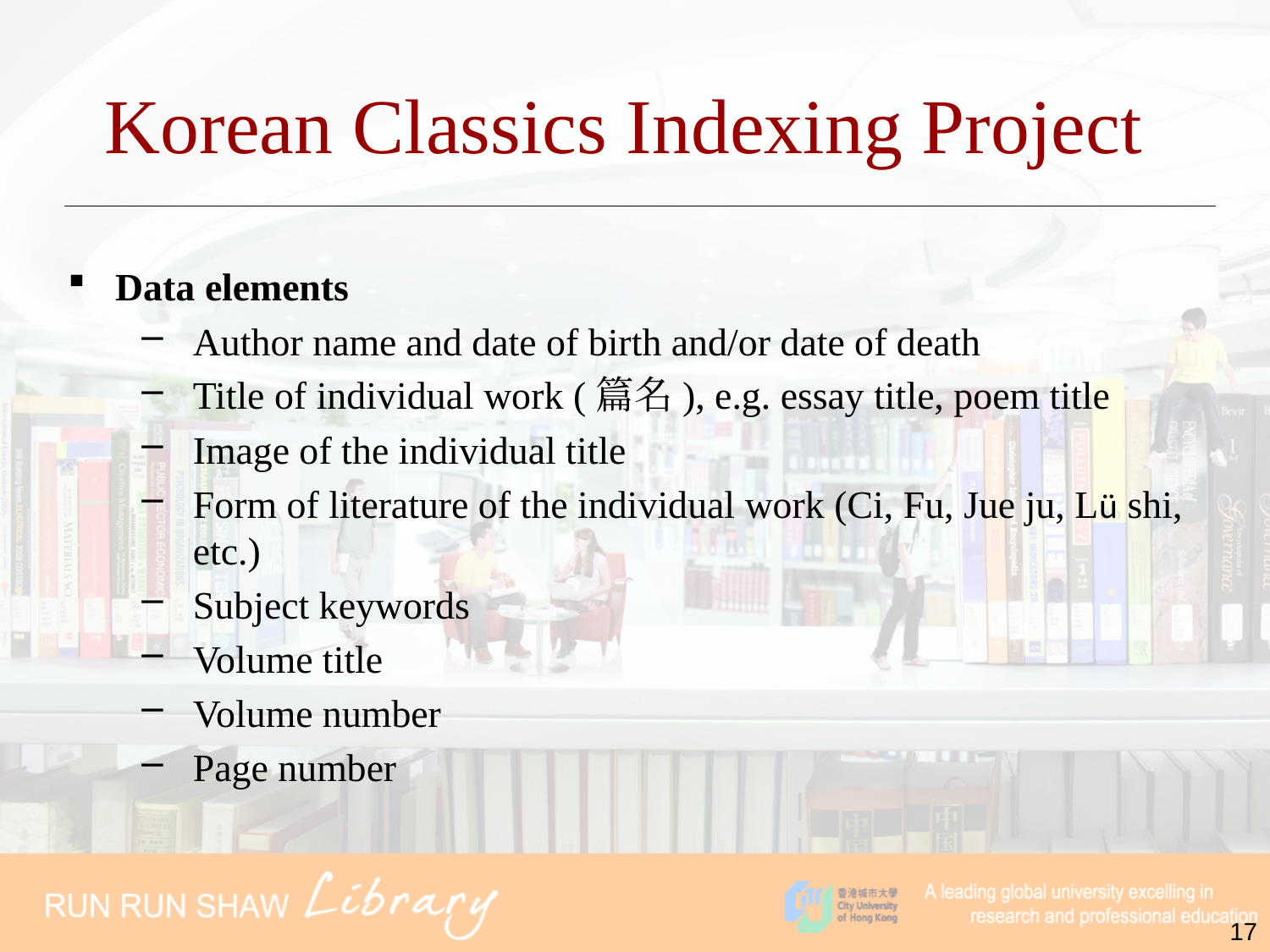

Korean Classics Indexing Project

Data elements
Author name and date of birth and/or date of death
Title of individual work (篇名), e.g. essay title, poem title
Image of the individual title
Form of literature of the individual work (Ci, Fu, Jue ju, Lü shi, etc.)
Subject keywords
Volume title
Volume number
Page number

17